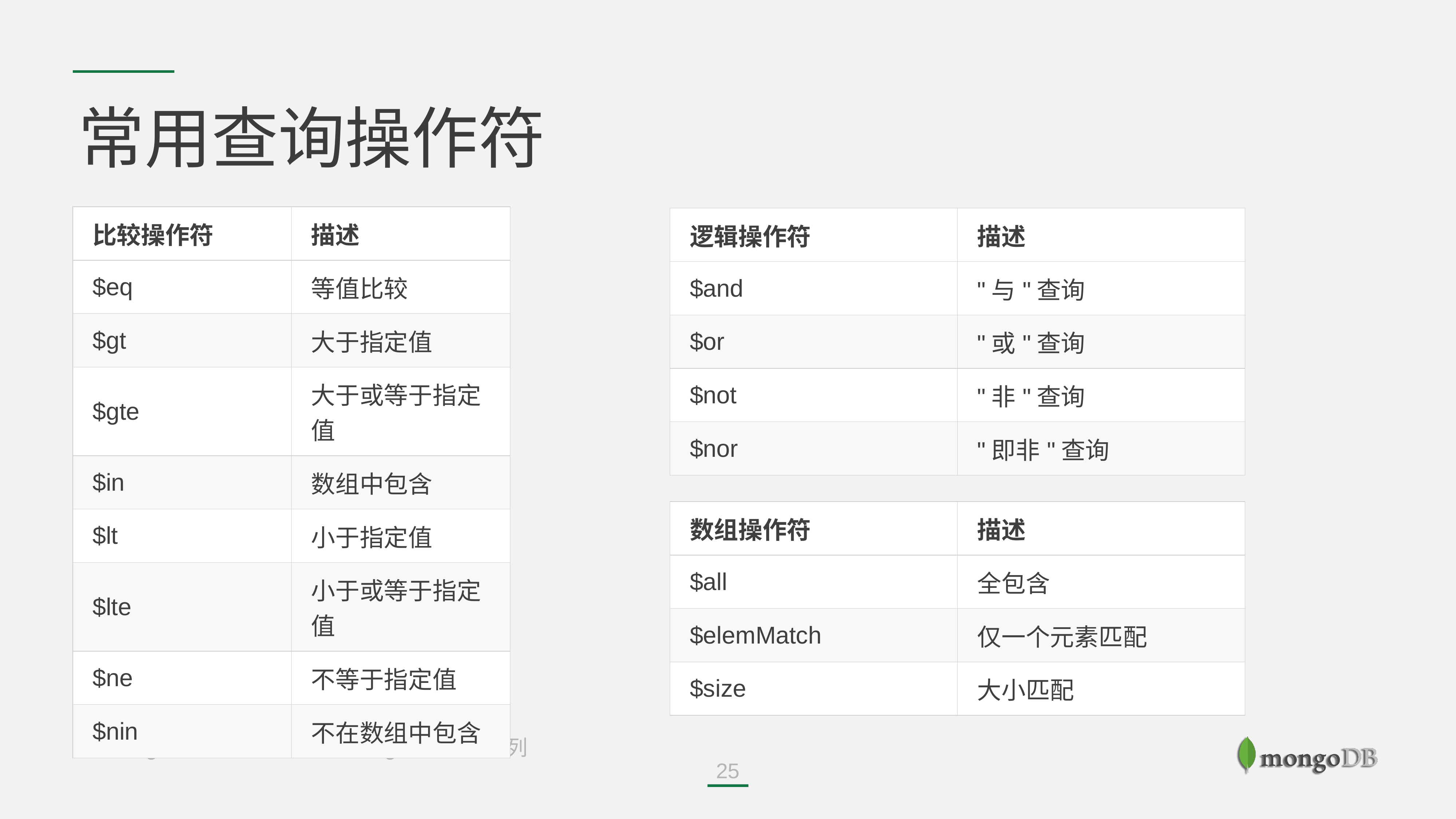

# 常用查询操作符
| 比较操作符 | 描述 |
| --- | --- |
| $eq | 等值比较 |
| $gt | 大于指定值 |
| $gte | 大于或等于指定值 |
| $in | 数组中包含 |
| $lt | 小于指定值 |
| $lte | 小于或等于指定值 |
| $ne | 不等于指定值 |
| $nin | 不在数组中包含 |
| 逻辑操作符 | 描述 |
| --- | --- |
| $and | "与"查询 |
| $or | "或"查询 |
| $not | "非"查询 |
| $nor | "即非"查询 |
| 数组操作符 | 描述 |
| --- | --- |
| $all | 全包含 |
| $elemMatch | 仅一个元素匹配 |
| $size | 大小匹配 |